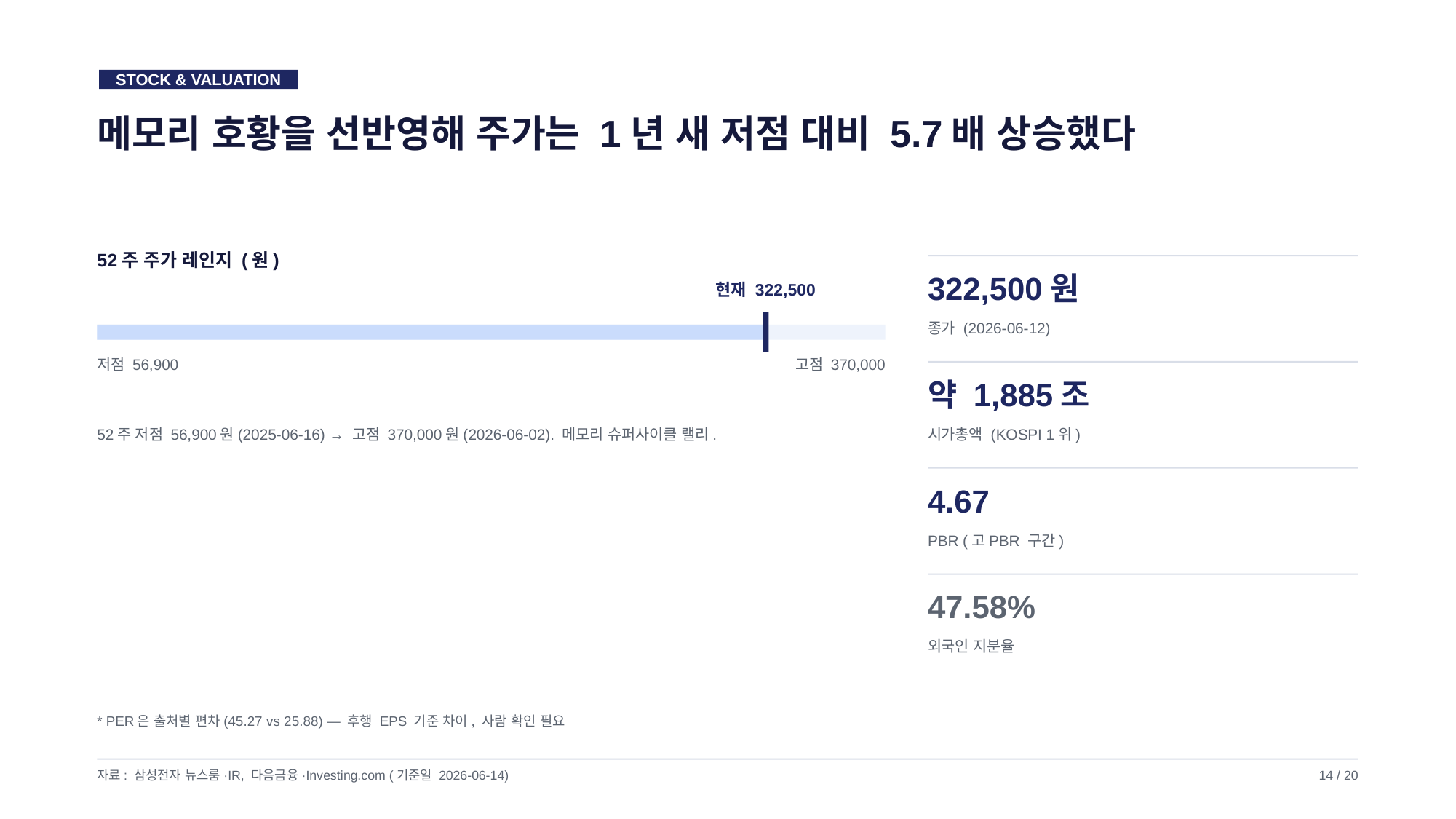

STOCK & VALUATION
메모리 호황을 선반영해 주가는 1년 새 저점 대비 5.7배 상승했다
52주 주가 레인지 (원)

322,500원
현재 322,500

종가 (2026-06-12)

저점 56,900
고점 370,000

약 1,885조
52주 저점 56,900원(2025-06-16) → 고점 370,000원(2026-06-02). 메모리 슈퍼사이클 랠리.
시가총액 (KOSPI 1위)

4.67
PBR (고PBR 구간)

47.58%
외국인 지분율
* PER은 출처별 편차(45.27 vs 25.88) — 후행 EPS 기준 차이, 사람 확인 필요

자료: 삼성전자 뉴스룸·IR, 다음금융·Investing.com (기준일 2026-06-14)
14 / 20